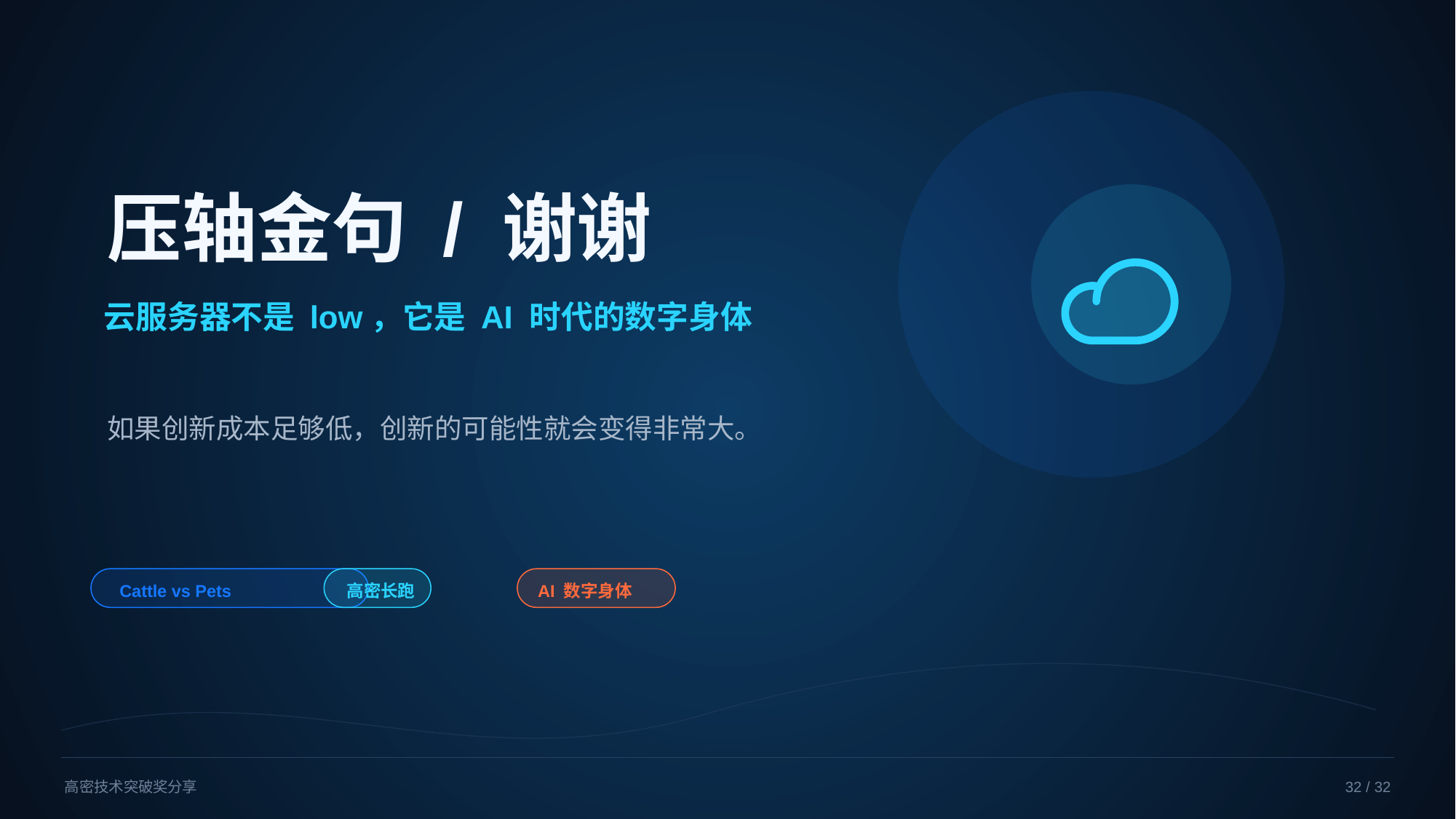

压轴金句 / 谢谢

云服务器不是 low，它是 AI 时代的数字身体
如果创新成本足够低，创新的可能性就会变得非常大。

Cattle vs Pets

高密长跑

AI 数字身体

高密技术突破奖分享
32 / 32